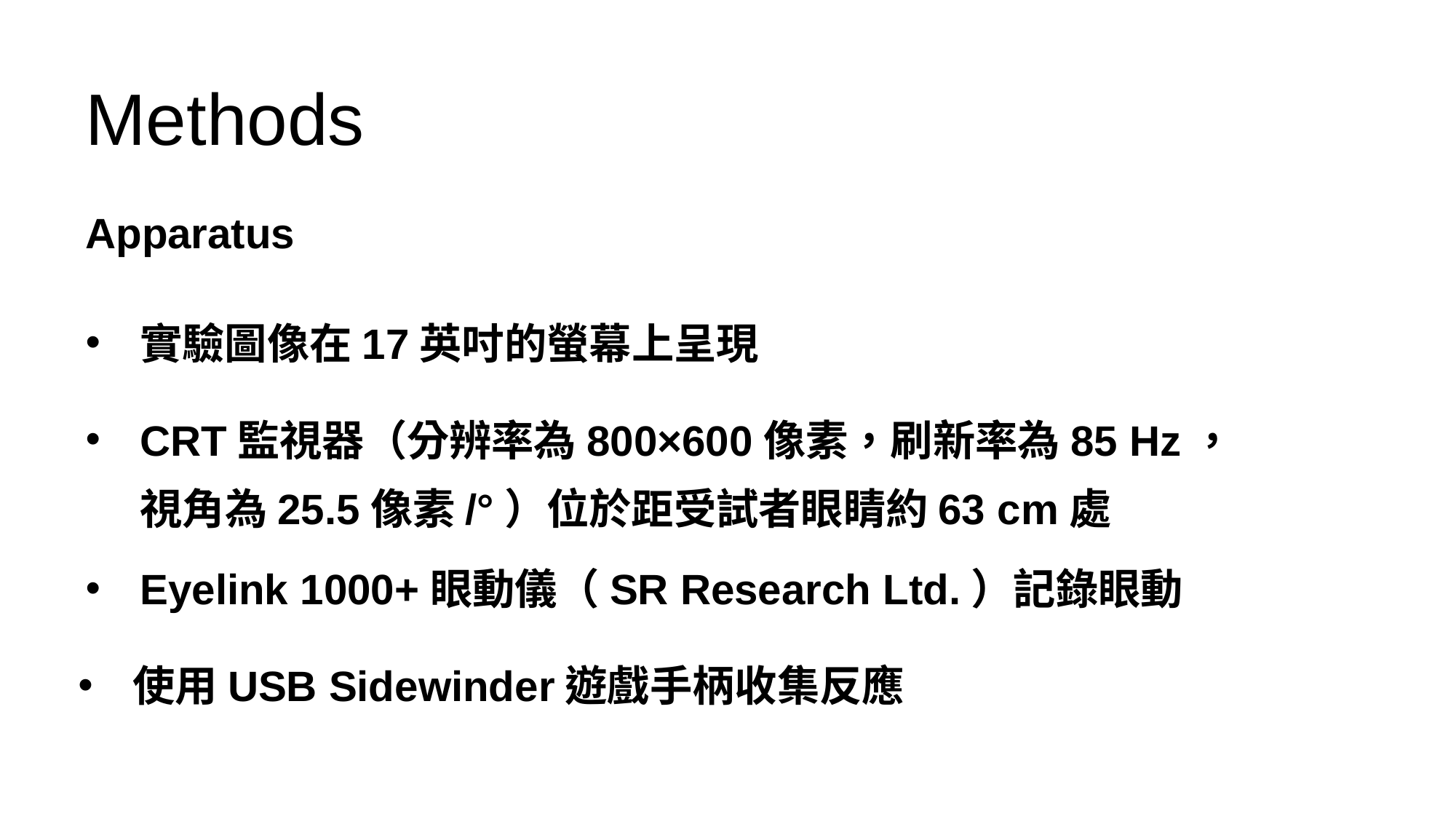

Methods
Apparatus
實驗圖像在17英吋的螢幕上呈現
CRT監視器（分辨率為800×600像素，刷新率為85 Hz，視角為25.5像素/°）位於距受試者眼睛約63 cm處
Eyelink 1000+眼動儀（SR Research Ltd.）記錄眼動
使用USB Sidewinder遊戲手柄收集反應